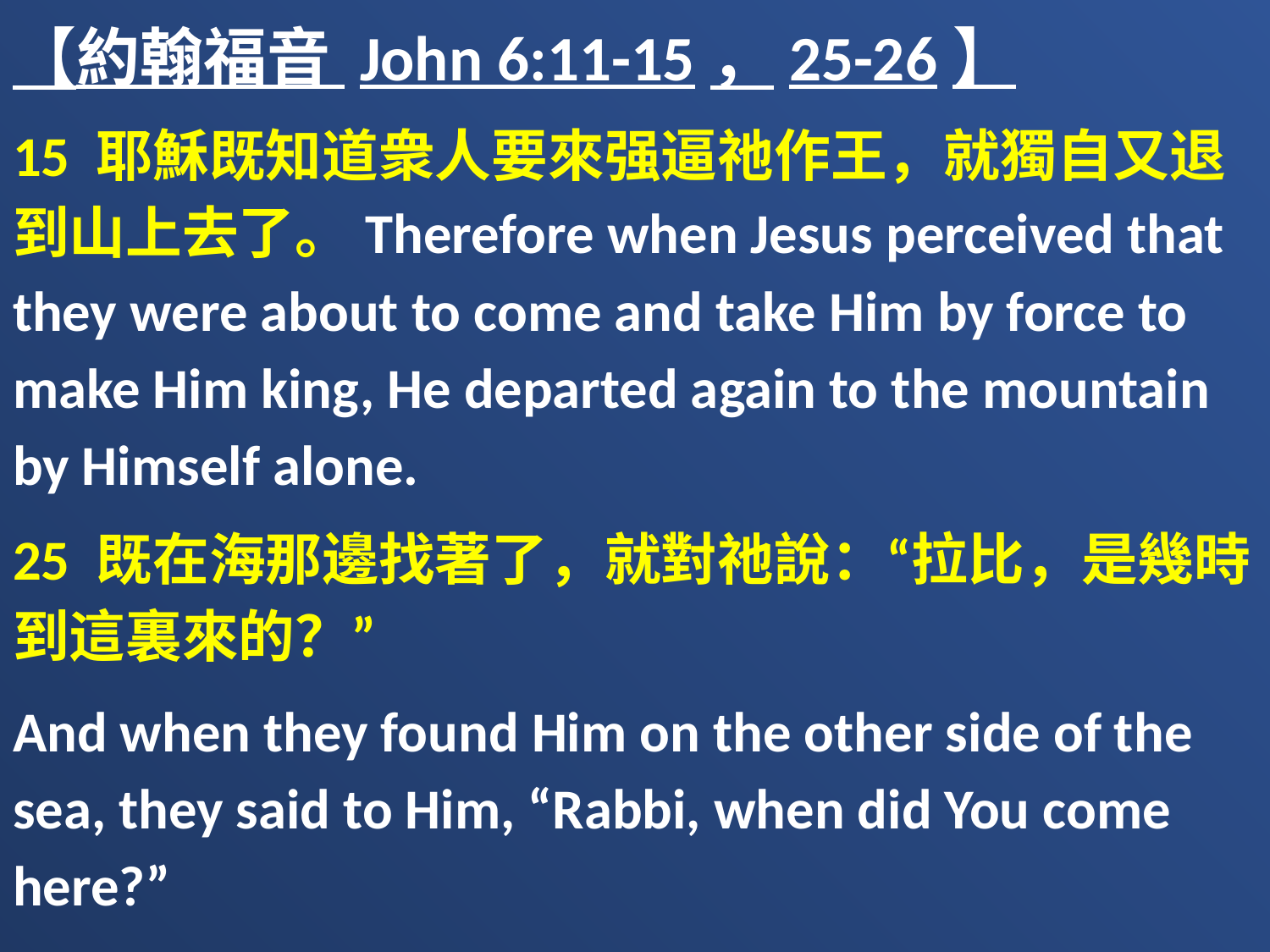

【約翰福音 John 6:11-15，25-26】
15 耶穌既知道衆人要來强逼祂作王，就獨自又退到山上去了。Therefore when Jesus perceived that they were about to come and take Him by force to make Him king, He departed again to the mountain by Himself alone.
25 既在海那邊找著了，就對祂說：“拉比，是幾時到這裏來的？”
And when they found Him on the other side of the sea, they said to Him, “Rabbi, when did You come here?”